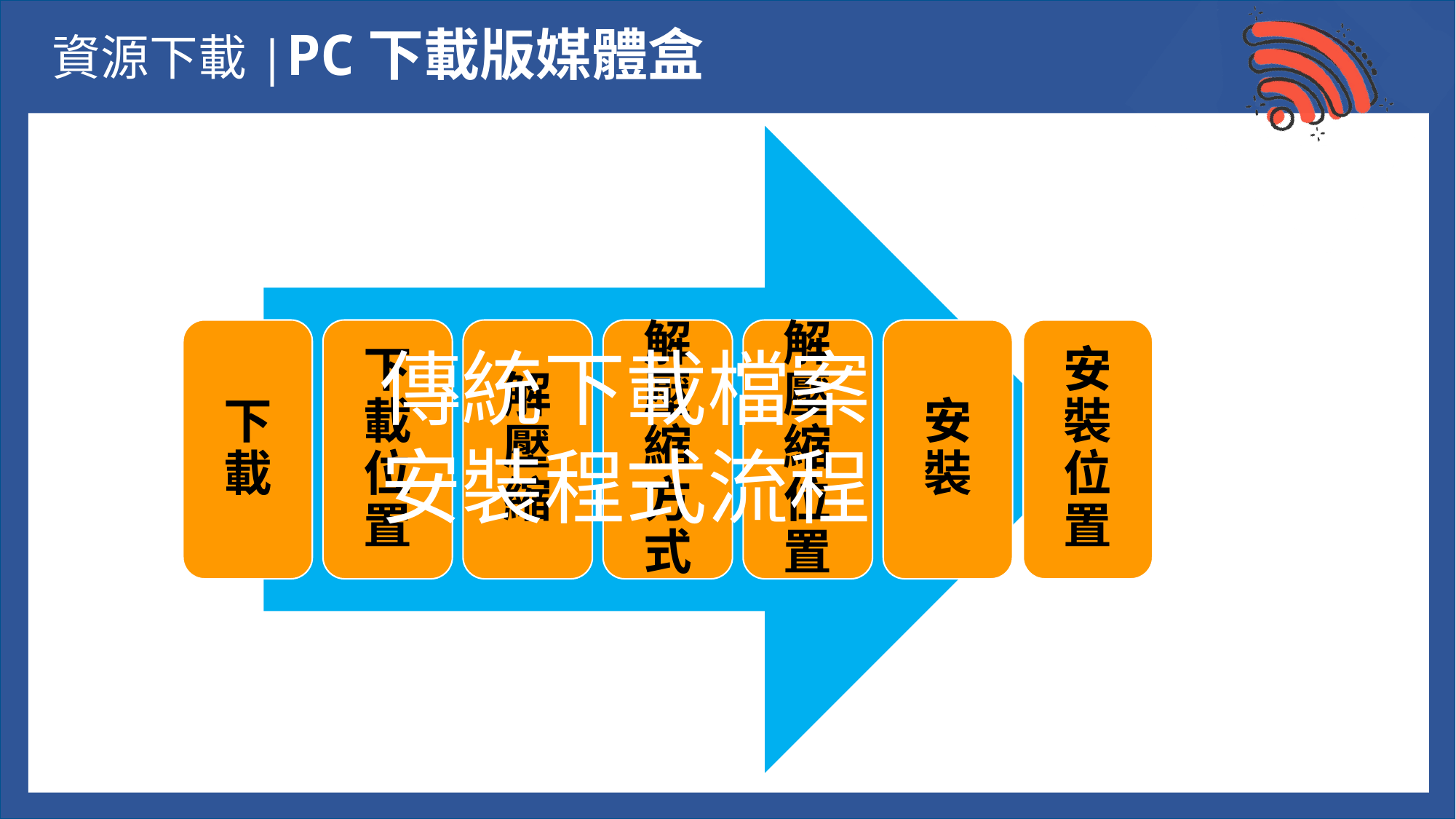

資源下載|PC下載版媒體盒

下載
下載位置
解壓縮
解壓縮方式
解壓縮位置
安裝
安裝位置
傳統下載檔案
安裝程式流程